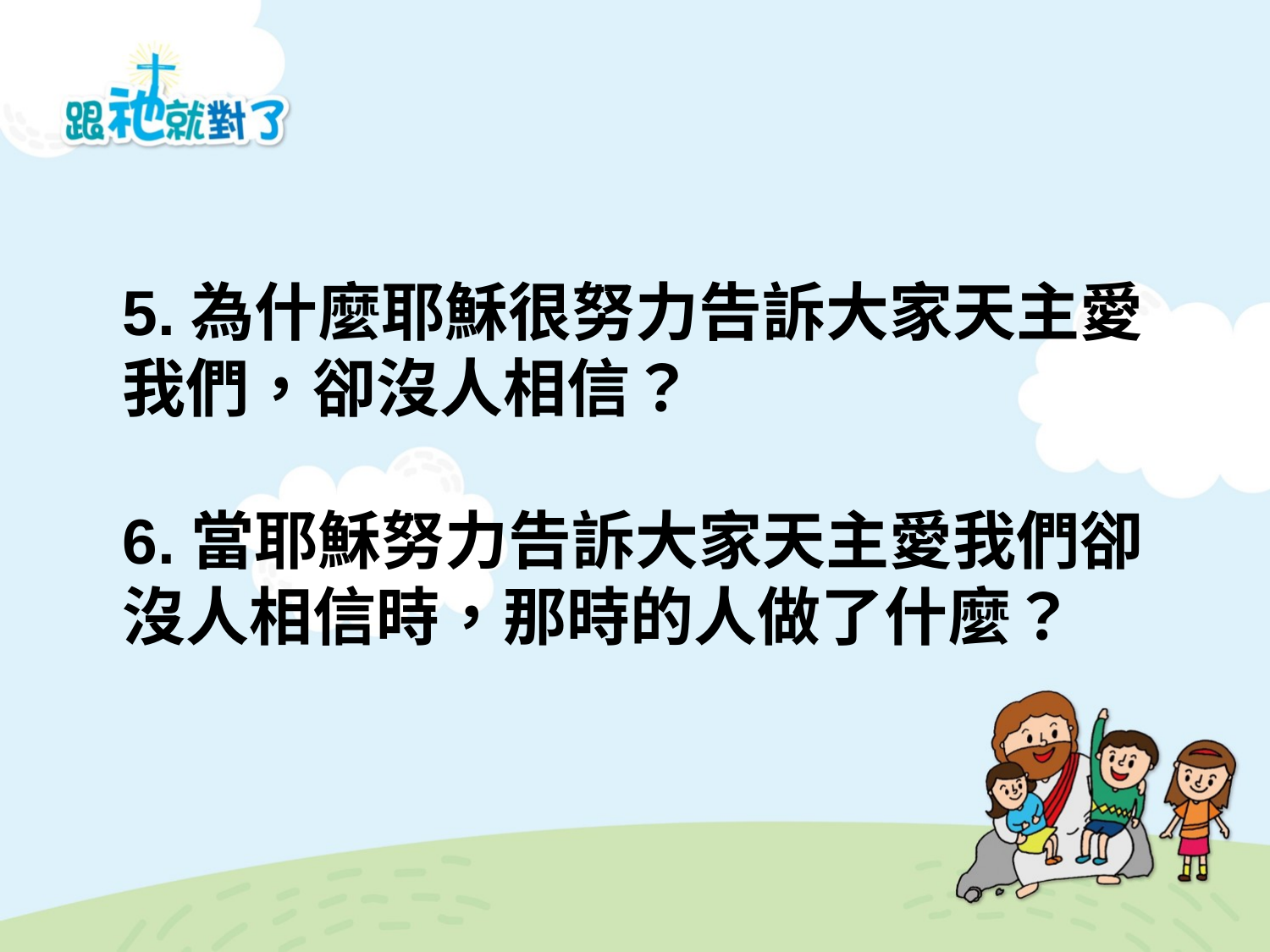

5.為什麼耶穌很努力告訴大家天主愛我們，卻沒人相信？

6.當耶穌努力告訴大家天主愛我們卻沒人相信時，那時的人做了什麼？